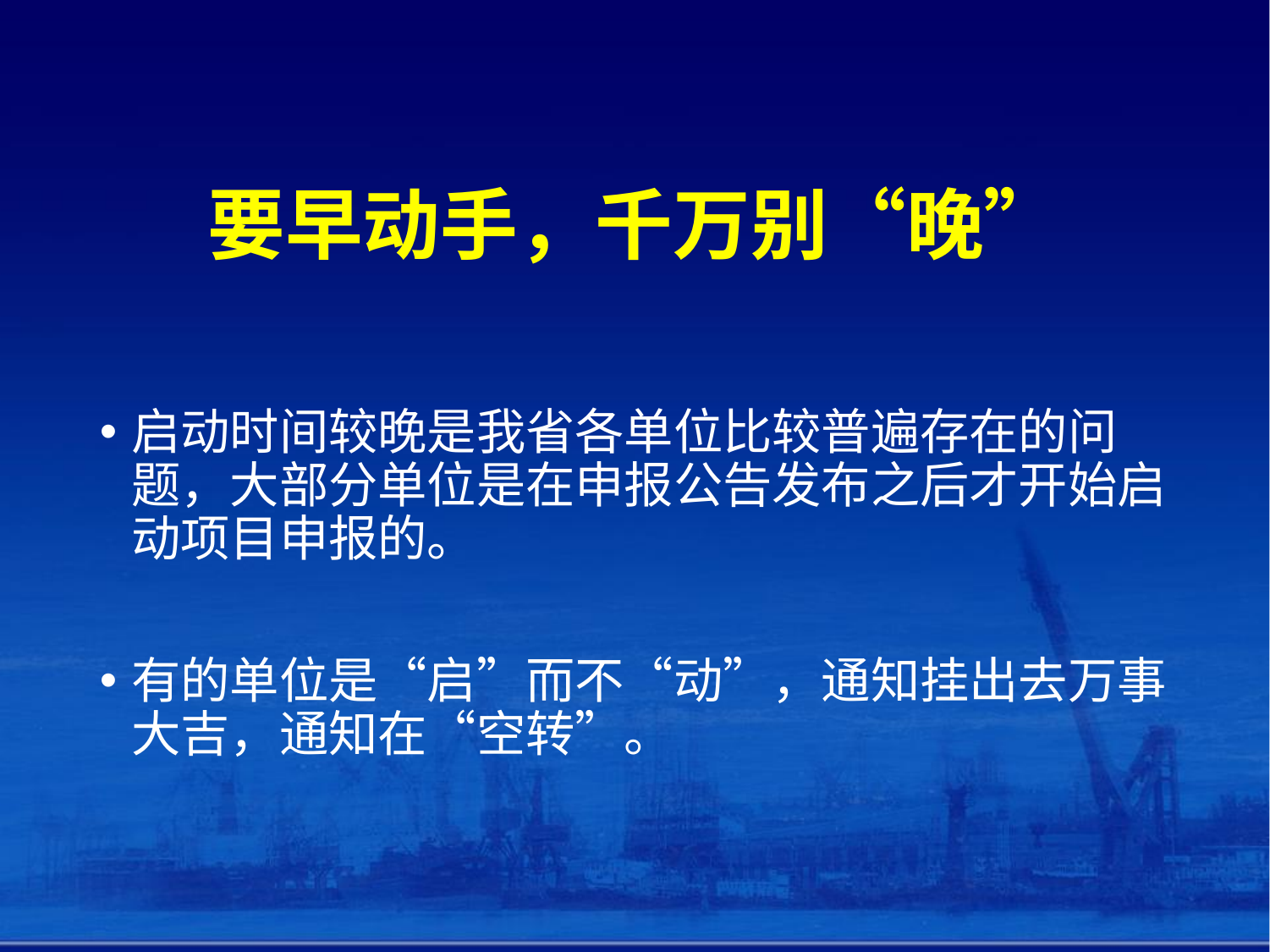

# 要早动手，千万别“晚”

启动时间较晚是我省各单位比较普遍存在的问题，大部分单位是在申报公告发布之后才开始启动项目申报的。

有的单位是“启”而不“动”，通知挂出去万事大吉，通知在“空转”。